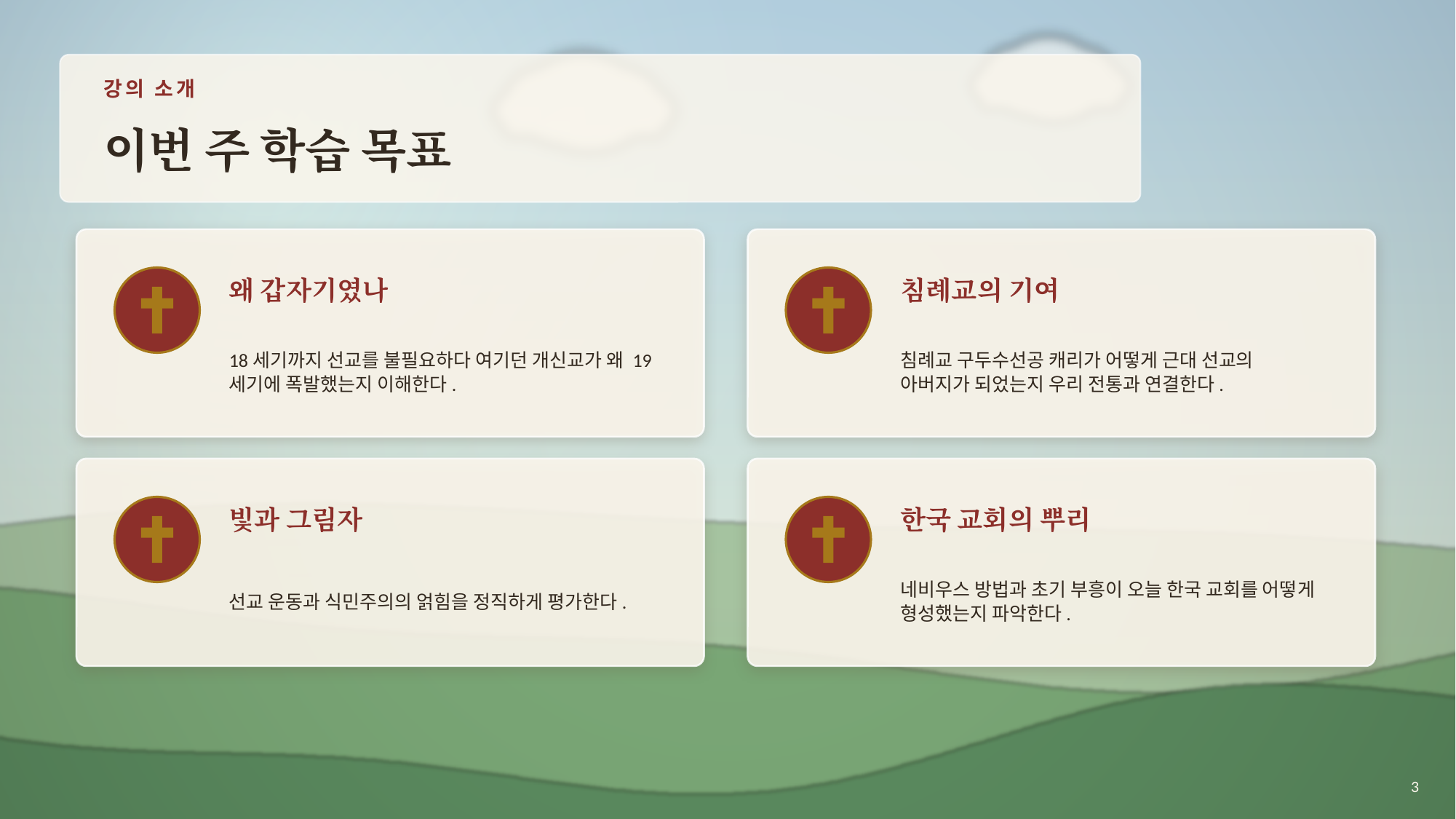

강의 소개
이번 주 학습 목표

왜 갑자기였나
침례교의 기여

18세기까지 선교를 불필요하다 여기던 개신교가 왜 19세기에 폭발했는지 이해한다.
침례교 구두수선공 캐리가 어떻게 근대 선교의 아버지가 되었는지 우리 전통과 연결한다.

빛과 그림자
한국 교회의 뿌리

선교 운동과 식민주의의 얽힘을 정직하게 평가한다.
네비우스 방법과 초기 부흥이 오늘 한국 교회를 어떻게 형성했는지 파악한다.
3